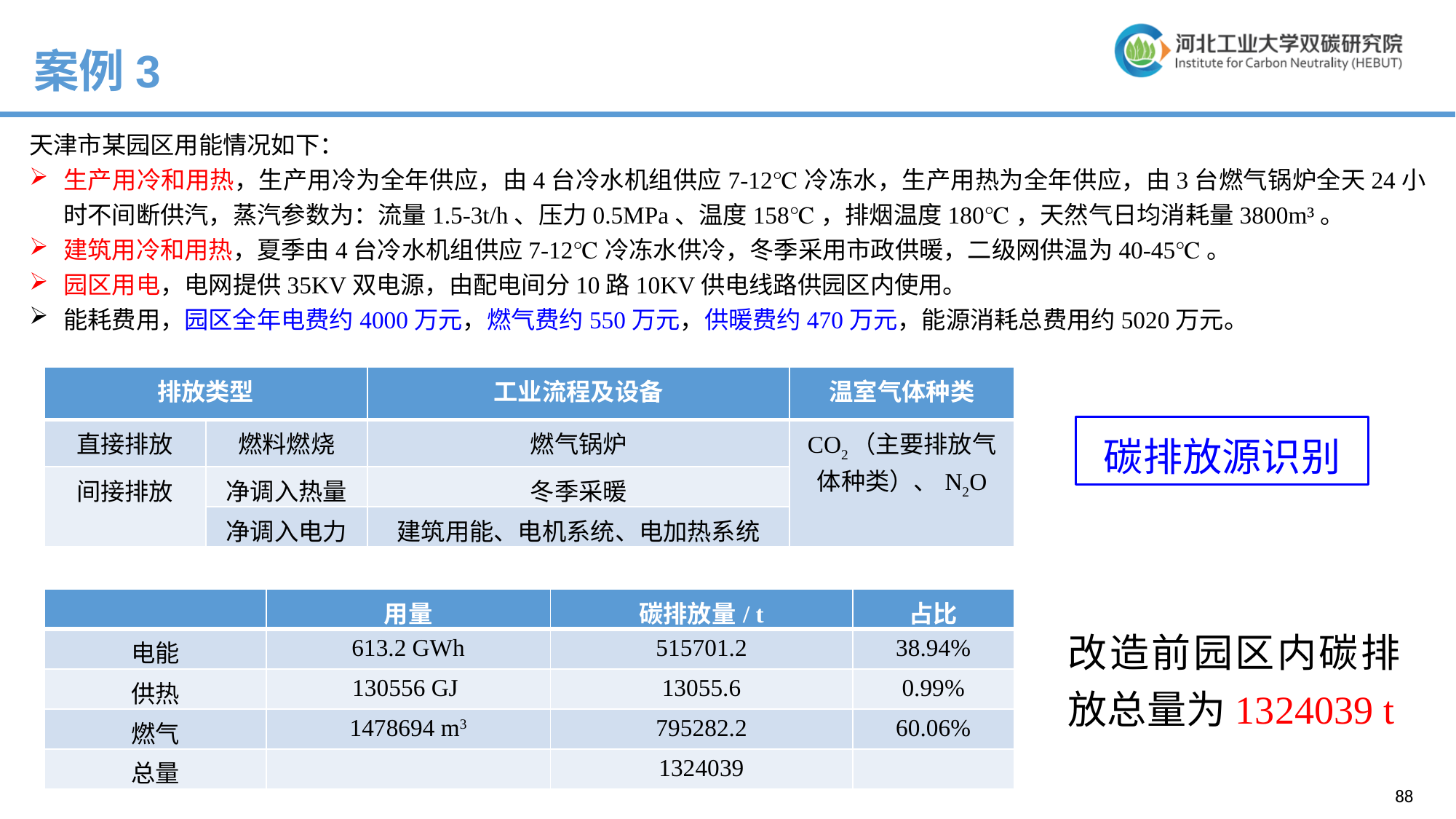

案例3

天津市某园区用能情况如下：
生产用冷和用热，生产用冷为全年供应，由4台冷水机组供应7-12℃冷冻水，生产用热为全年供应，由3台燃气锅炉全天24小时不间断供汽，蒸汽参数为：流量1.5-3t/h、压力0.5MPa、温度158℃，排烟温度180℃，天然气日均消耗量3800m³。
建筑用冷和用热，夏季由4台冷水机组供应7-12℃冷冻水供冷，冬季采用市政供暖，二级网供温为40-45℃。
园区用电，电网提供35KV双电源，由配电间分10路10KV供电线路供园区内使用。
能耗费用，园区全年电费约4000万元，燃气费约550万元，供暖费约470万元，能源消耗总费用约5020万元。
| 排放类型 |  | 工业流程及设备 | 温室气体种类 |
| --- | --- | --- | --- |
| 直接排放 | 燃料燃烧 | 燃气锅炉 | CO2（主要排放气体种类）、N2O |
| 间接排放 | 净调入热量 | 冬季采暖 |  |
|  | 净调入电力 | 建筑用能、电机系统、电加热系统 |  |
碳排放源识别
|  | 用量 | 碳排放量/ t | 占比 |
| --- | --- | --- | --- |
| 电能 | 613.2 GWh | 515701.2 | 38.94% |
| 供热 | 130556 GJ | 13055.6 | 0.99% |
| 燃气 | 1478694 m3 | 795282.2 | 60.06% |
| 总量 |  | 1324039 |  |
改造前园区内碳排放总量为1324039 t
88